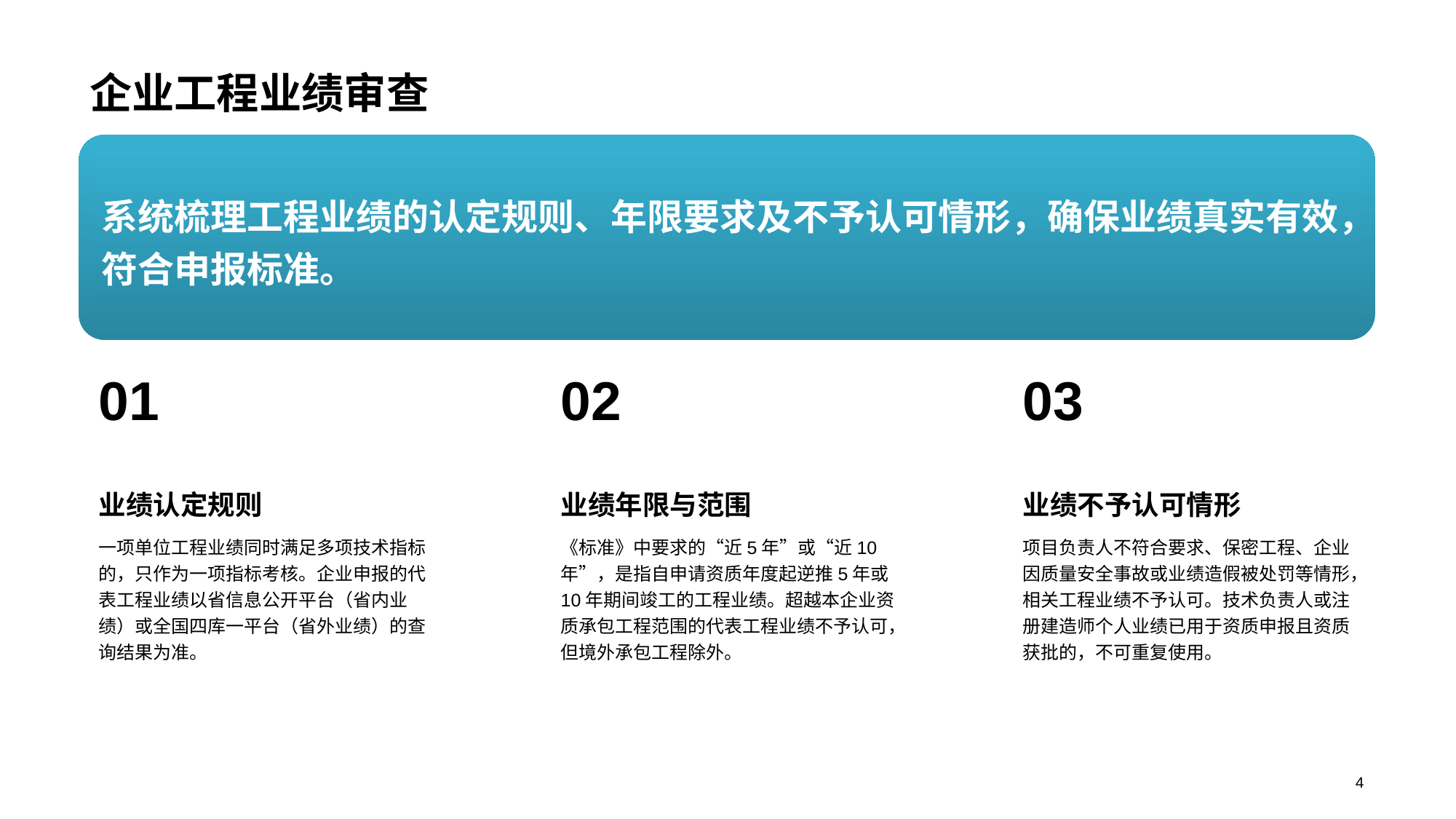

企业工程业绩审查

系统梳理工程业绩的认定规则、年限要求及不予认可情形，确保业绩真实有效，符合申报标准。
01
业绩认定规则
一项单位工程业绩同时满足多项技术指标的，只作为一项指标考核。企业申报的代表工程业绩以省信息公开平台（省内业绩）或全国四库一平台（省外业绩）的查询结果为准。
02
业绩年限与范围
《标准》中要求的“近5年”或“近10年”，是指自申请资质年度起逆推5年或10年期间竣工的工程业绩。超越本企业资质承包工程范围的代表工程业绩不予认可，但境外承包工程除外。
03
业绩不予认可情形
项目负责人不符合要求、保密工程、企业因质量安全事故或业绩造假被处罚等情形，相关工程业绩不予认可。技术负责人或注册建造师个人业绩已用于资质申报且资质获批的，不可重复使用。
4